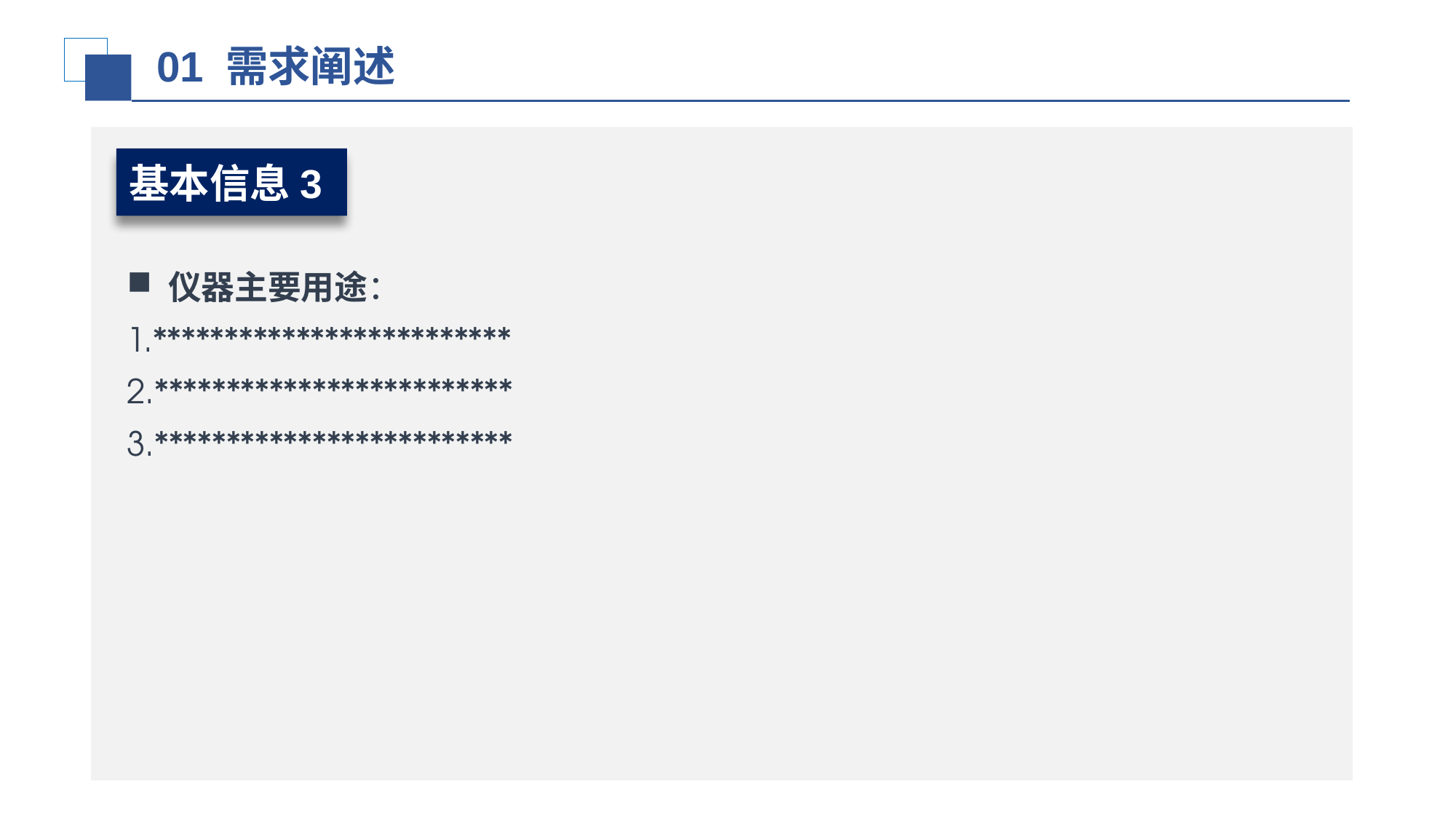

01 需求阐述

基本信息3
仪器主要用途：
1.*************************
2.*************************
3.*************************